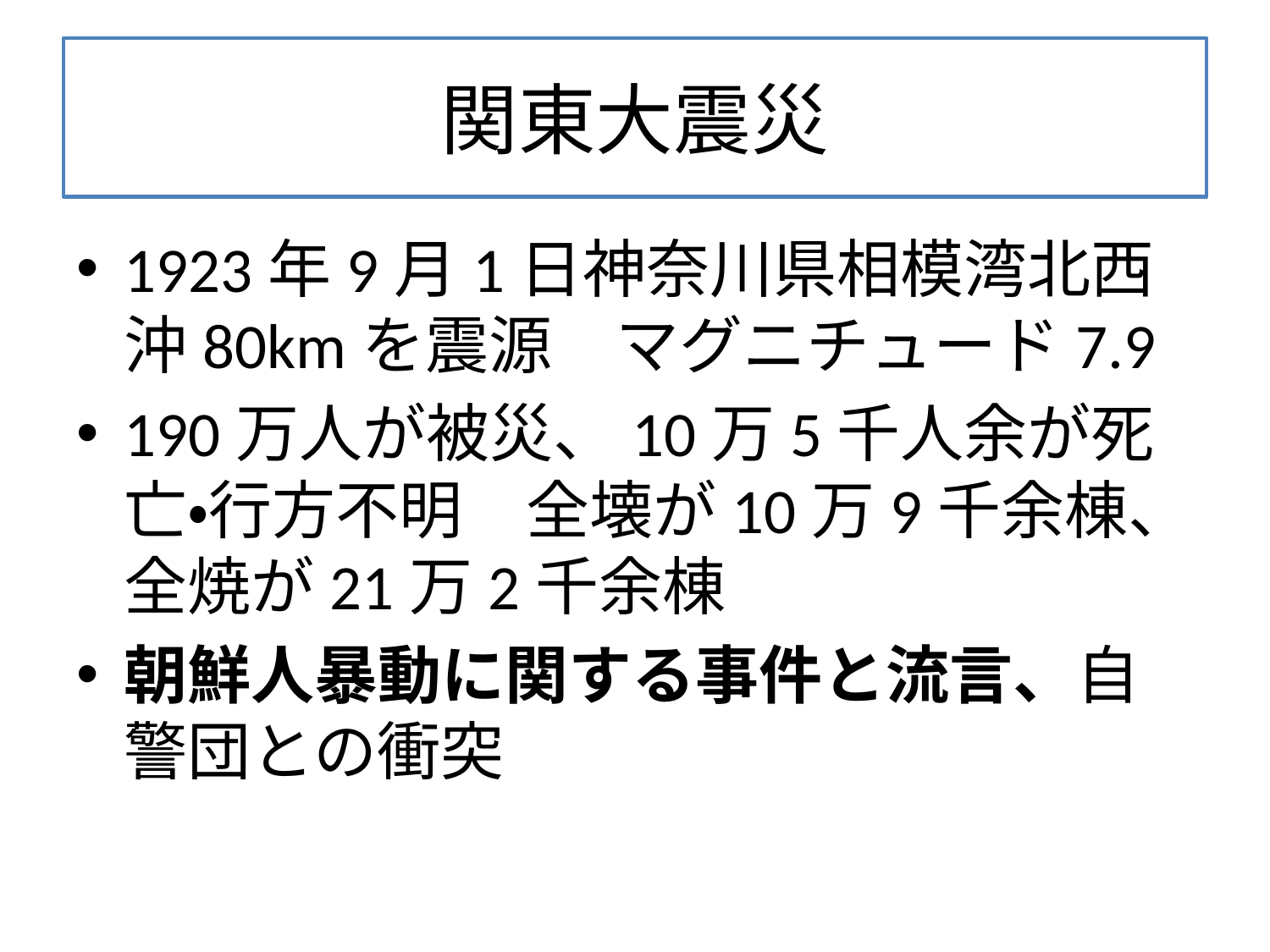

# 関東大震災
1923年9月1日神奈川県相模湾北西沖80kmを震源　マグニチュード7.9
190万人が被災、10万5千人余が死亡・行方不明　全壊が10万9千余棟、全焼が21万2千余棟
朝鮮人暴動に関する事件と流言、自警団との衝突